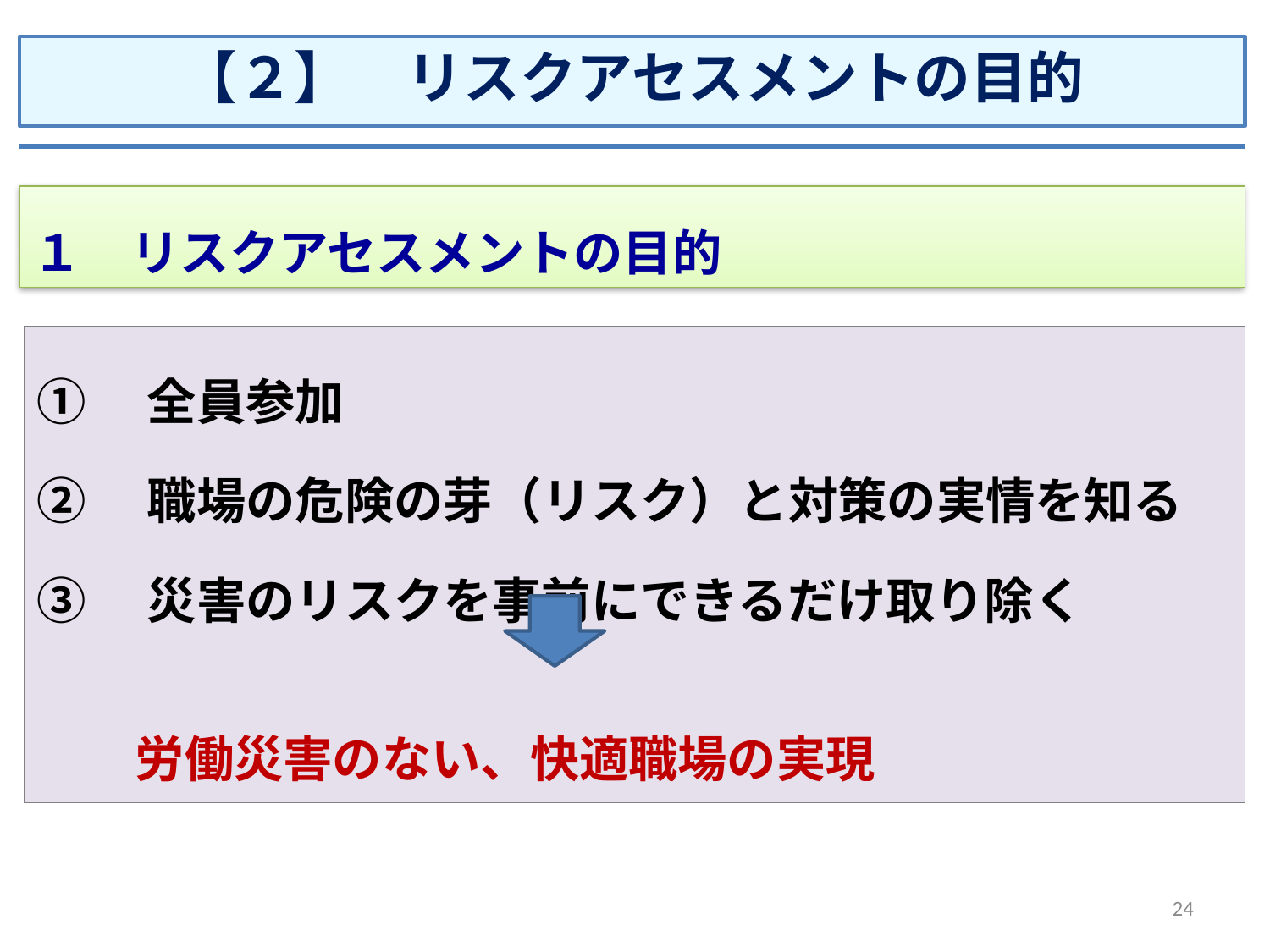

【２】　リスクアセスメントの目的
１　リスクアセスメントの目的
①　全員参加
②　職場の危険の芽（リスク）と対策の実情を知る
③　災害のリスクを事前にできるだけ取り除く

　　労働災害のない、快適職場の実現

24